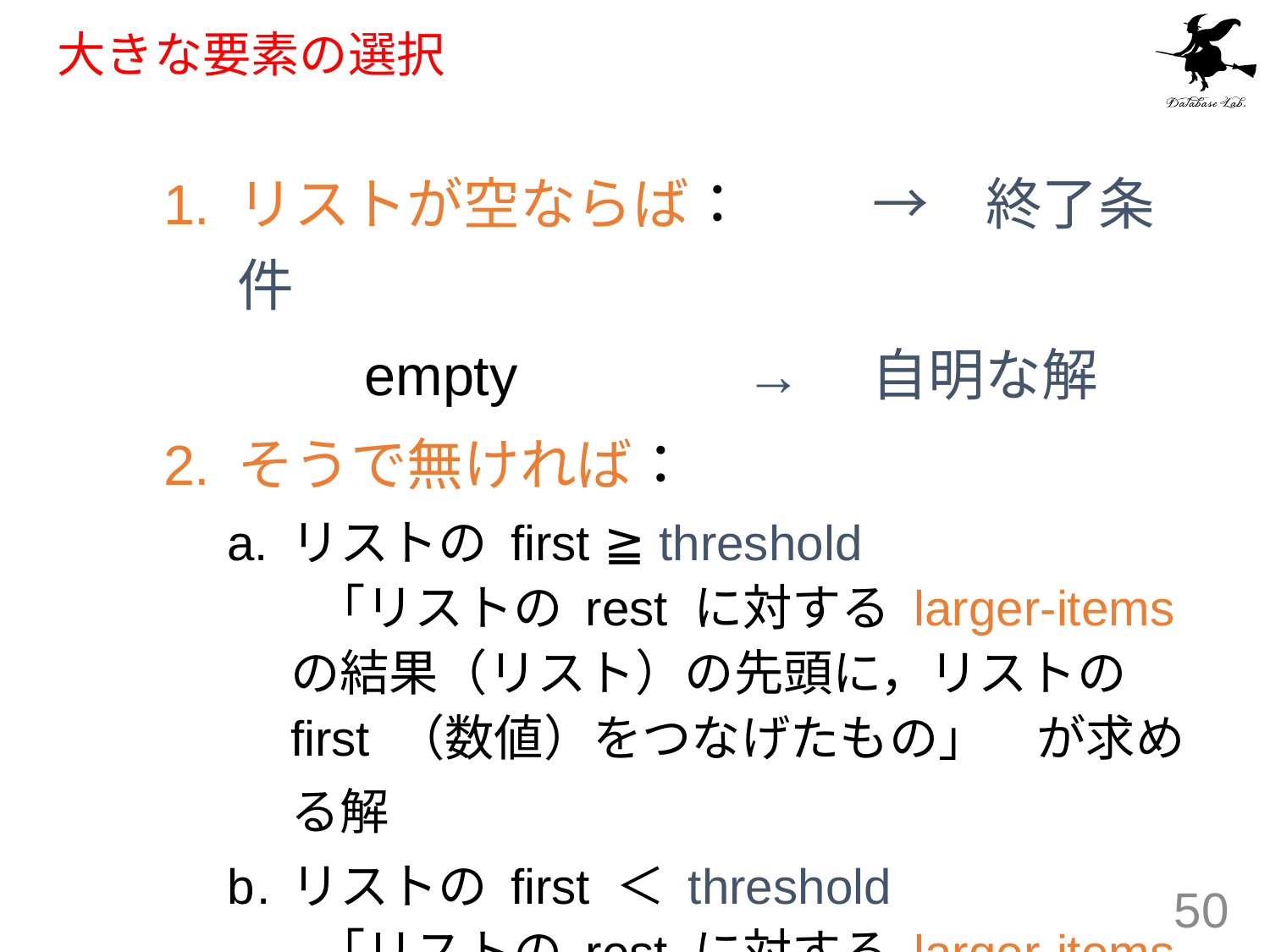

# 大きな要素の選択
リストが空ならば：　	→　終了条件
		empty 		→　自明な解
そうで無ければ：
リストの first ≧ threshold
 「リストの rest に対する larger-items の結果（リスト）の先頭に，リストの first （数値）をつなげたもの」　が求める解
リストの first ＜ threshold
 「リストの rest に対する larger-items の結果」　が求める解

50